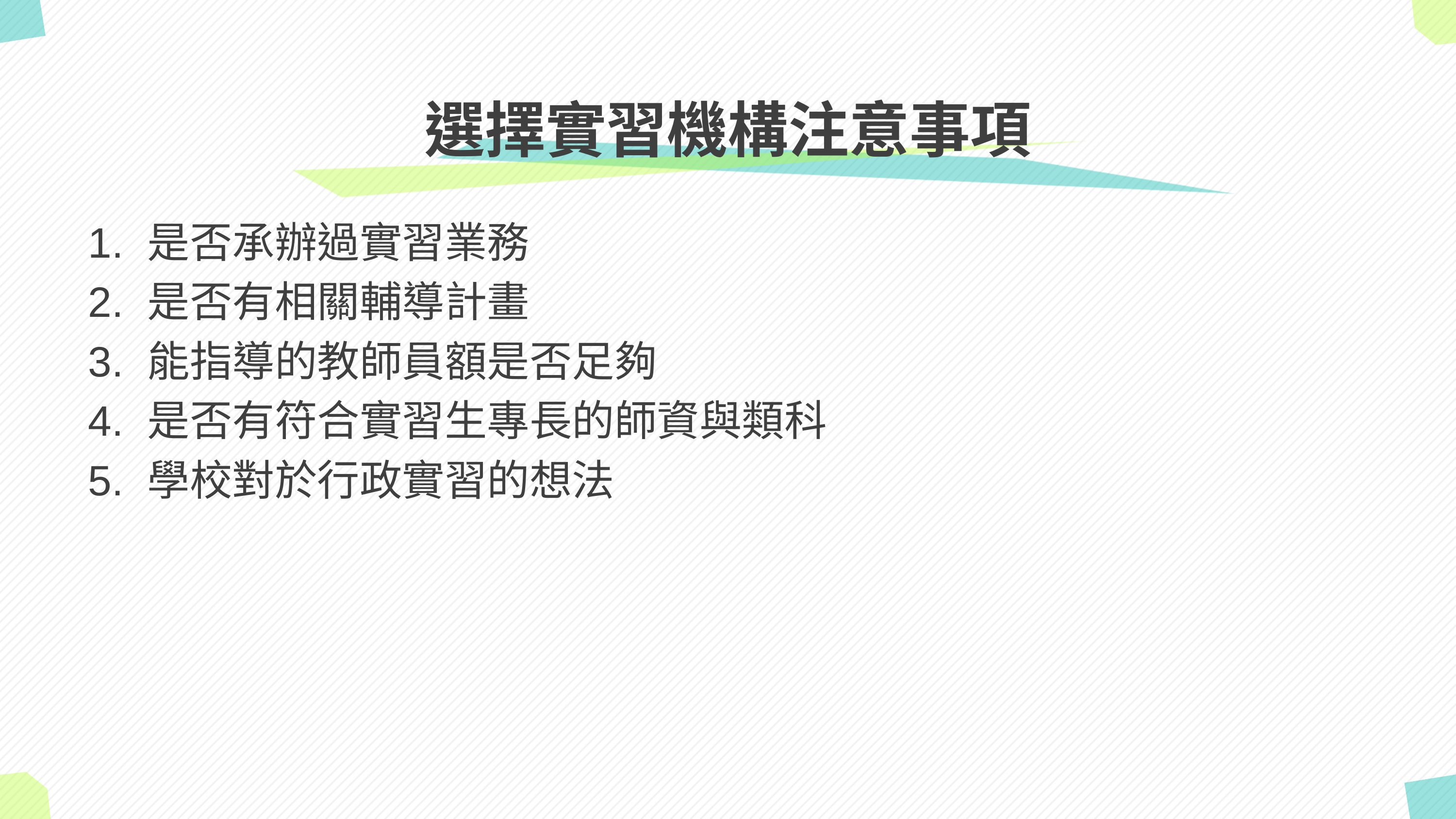

# 選擇實習機構注意事項
是否承辦過實習業務
是否有相關輔導計畫
能指導的教師員額是否足夠
是否有符合實習生專長的師資與類科
學校對於行政實習的想法